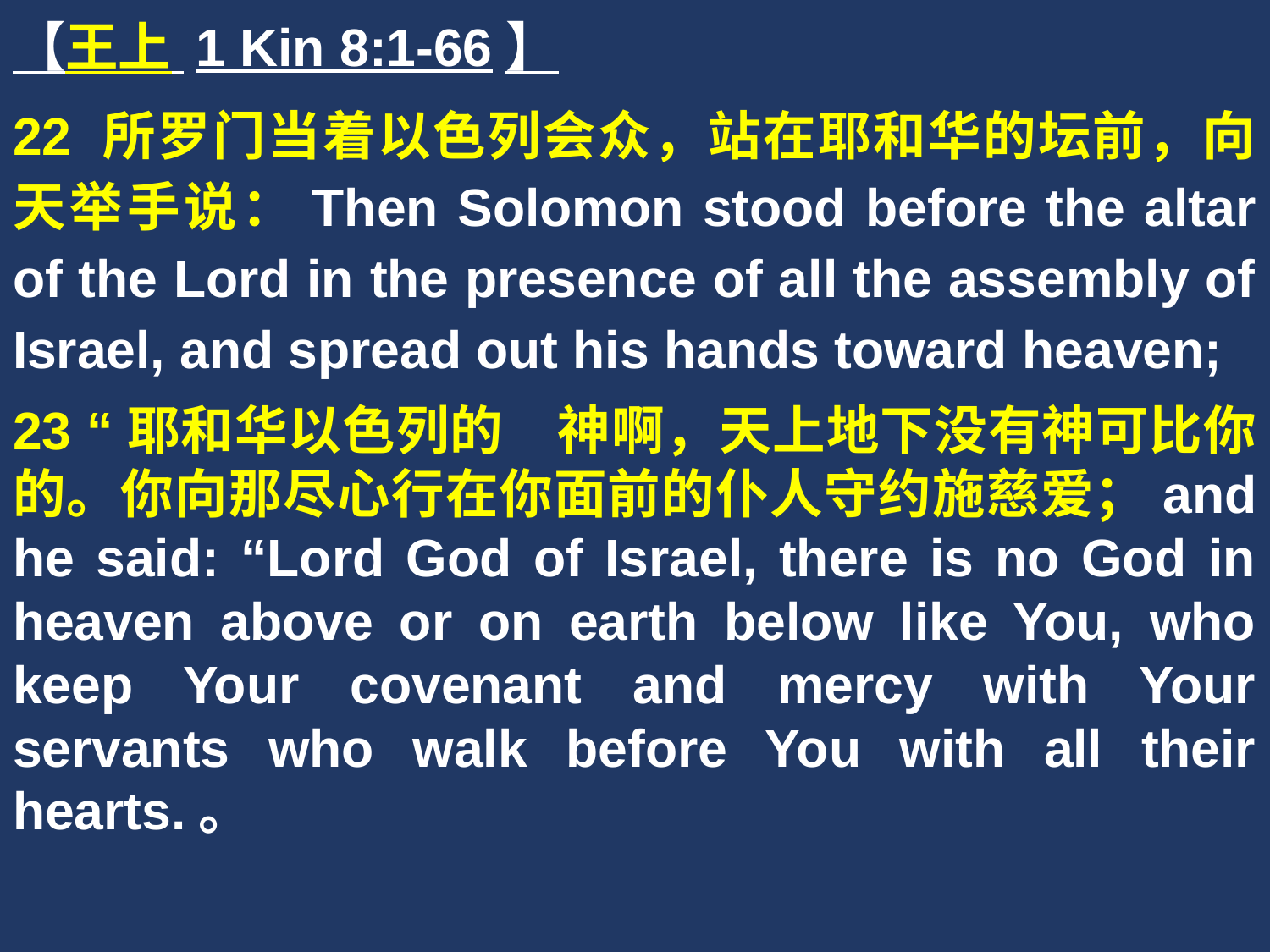

【王上 1 Kin 8:1-66】
22 所罗门当着以色列会众，站在耶和华的坛前，向天举手说：Then Solomon stood before the altar of the Lord in the presence of all the assembly of Israel, and spread out his hands toward heaven;
23 “耶和华以色列的　神啊，天上地下没有神可比你的。你向那尽心行在你面前的仆人守约施慈爱；and he said: “Lord God of Israel, there is no God in heaven above or on earth below like You, who keep Your covenant and mercy with Your servants who walk before You with all their hearts.。